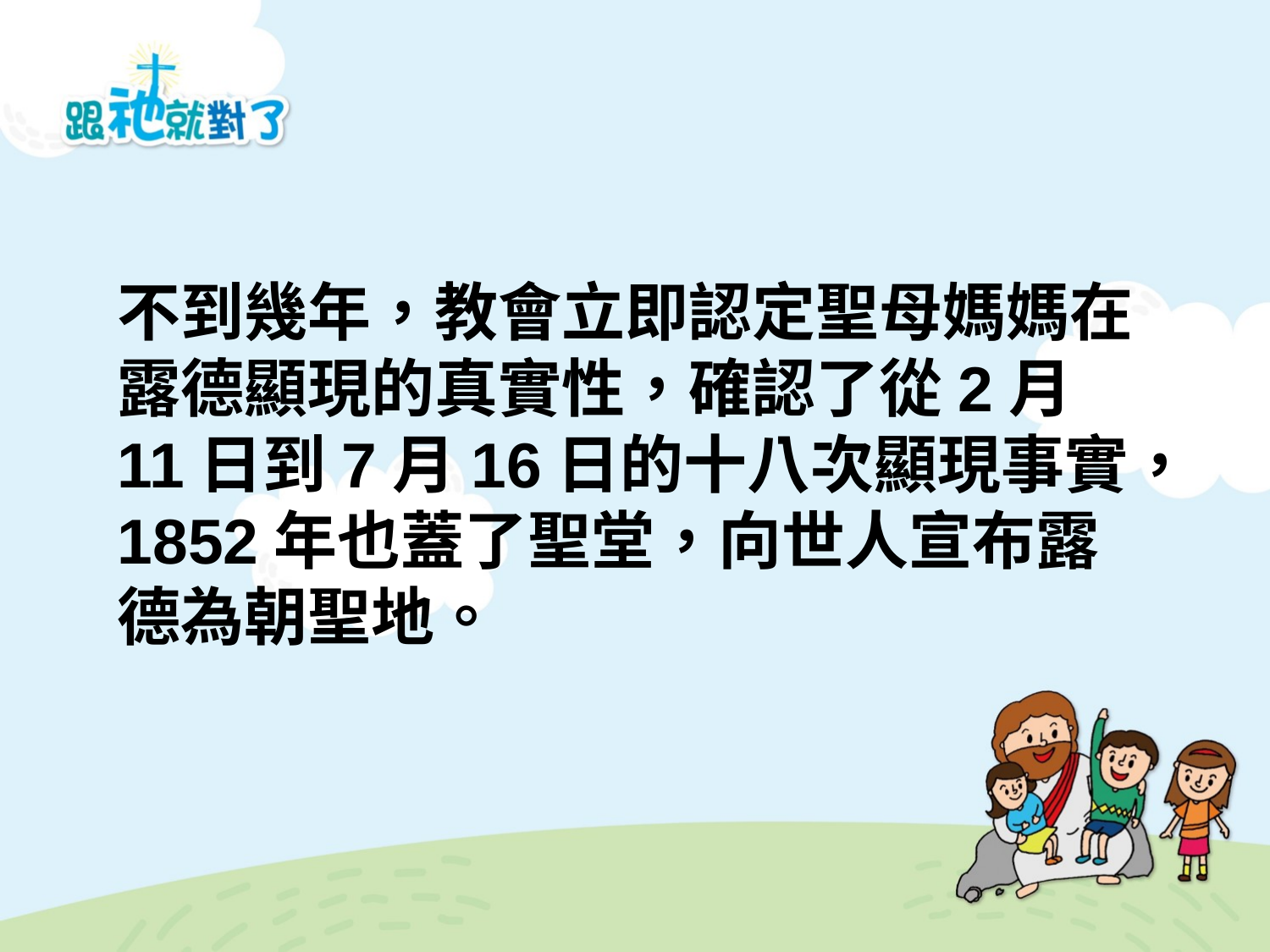

不到幾年，教會立即認定聖母媽媽在露德顯現的真實性，確認了從2月11日到7月16日的十八次顯現事實，1852年也蓋了聖堂，向世人宣布露德為朝聖地。